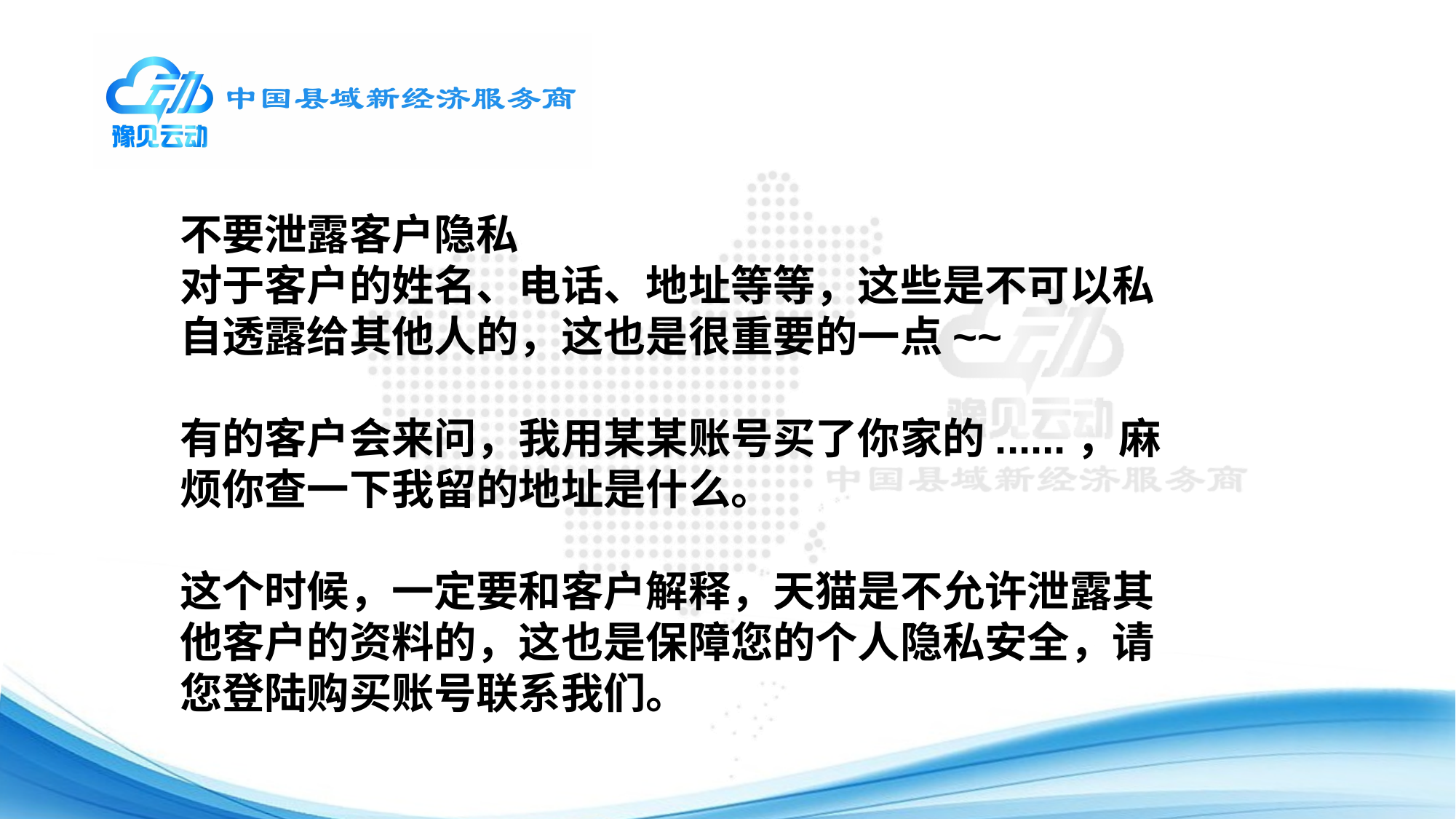

不要泄露客户隐私
对于客户的姓名、电话、地址等等，这些是不可以私自透露给其他人的，这也是很重要的一点~~

有的客户会来问，我用某某账号买了你家的......，麻烦你查一下我留的地址是什么。

这个时候，一定要和客户解释，天猫是不允许泄露其他客户的资料的，这也是保障您的个人隐私安全，请您登陆购买账号联系我们。